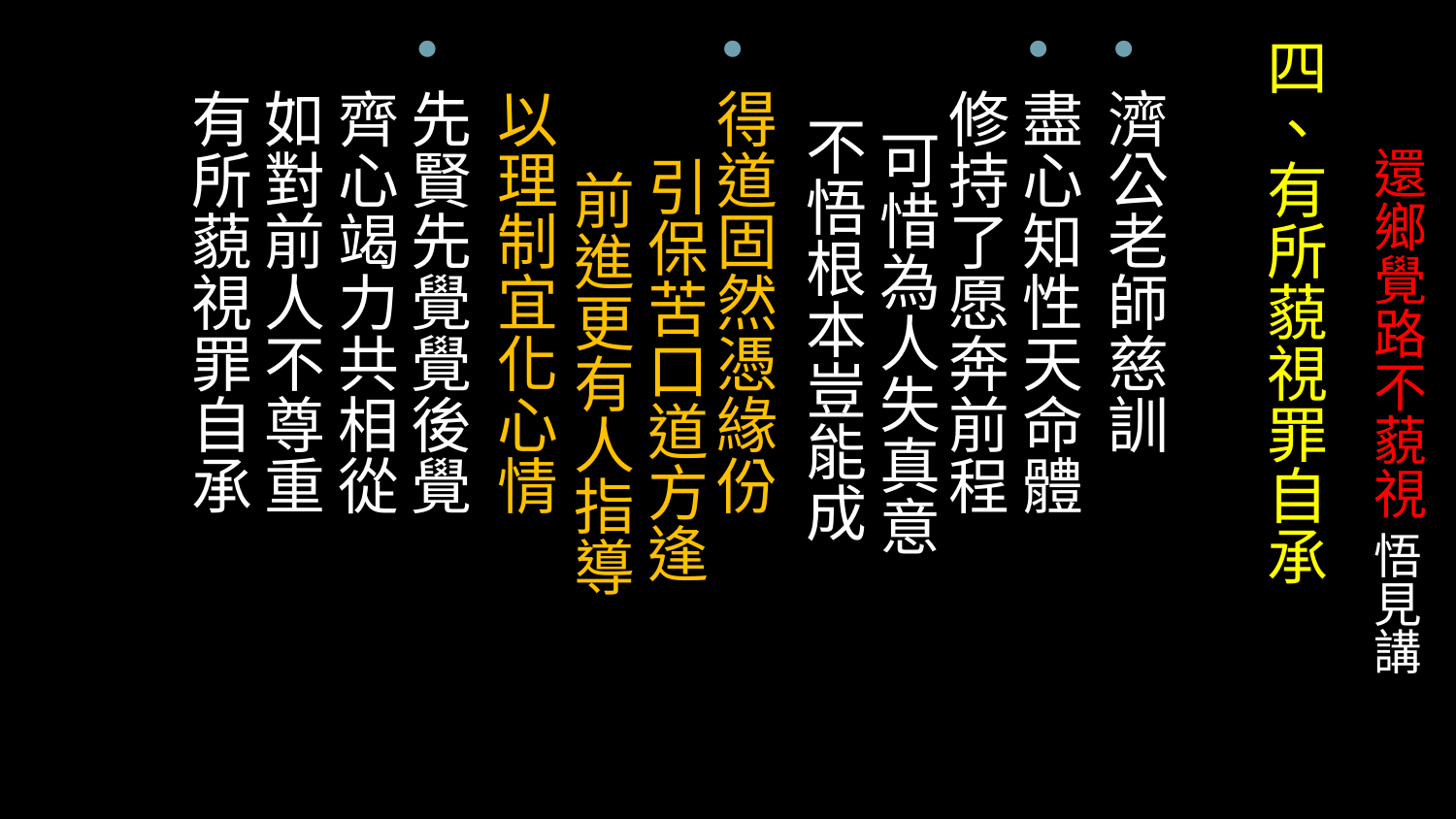

四、有所藐視罪自承
濟公老師慈訓
盡心知性天命體
修持了愿奔前程                       可惜為人失真意　               不悟根本豈能成
得道固然憑緣份　                     引保苦口道方逢　                 前進更有人指導
以理制宜化心情
先賢先覺覺後覺　              齊心竭力共相從
如對前人不尊重　                有所藐視罪自承

# 還鄉覺路不藐視 悟見講